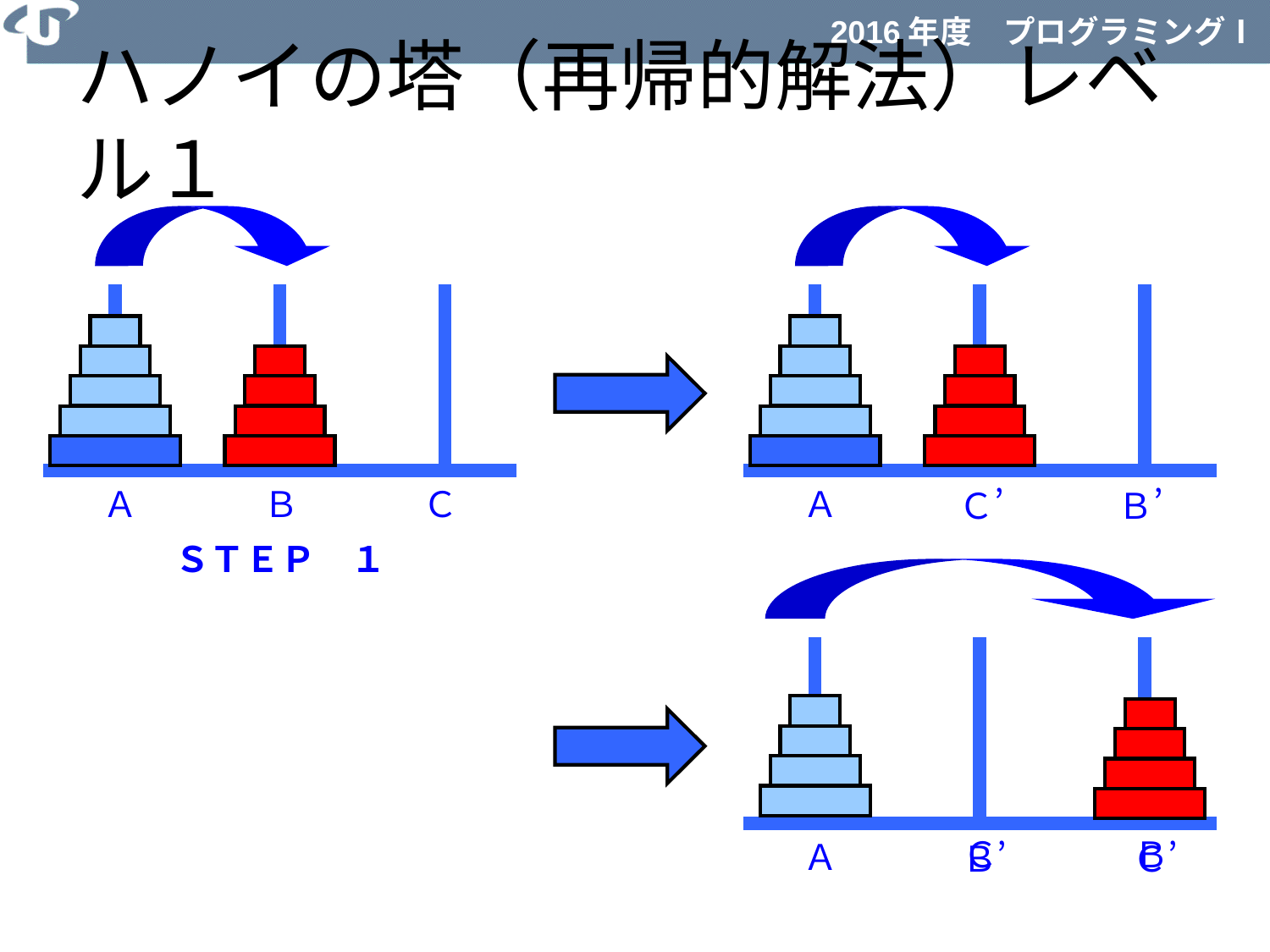

# ハノイの塔（再帰的解法）レベル１

Ａ
Ｂ
Ｃ
Ａ
Ｃ’
Ｂ’
ＳＴＥＰ　１

Ｃ
Ｂ
Ａ
Ｂ’
Ｃ’